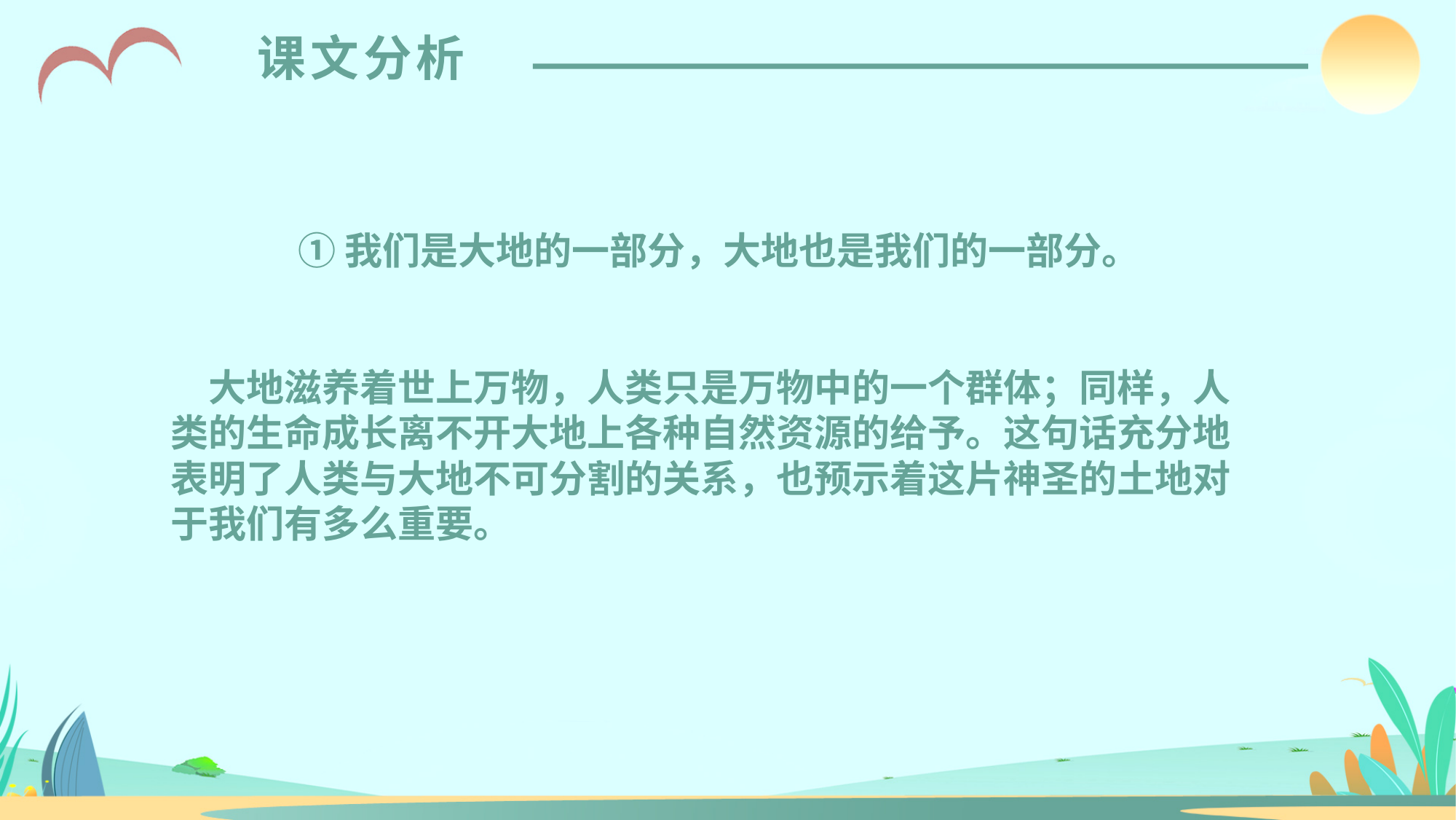

课文分析

①我们是大地的一部分，大地也是我们的一部分。
　　  大地滋养着世上万物，人类只是万物中的一个群体；同样，人类的生命成长离不开大地上各种自然资源的给予。这句话充分地表明了人类与大地不可分割的关系，也预示着这片神圣的土地对于我们有多么重要。